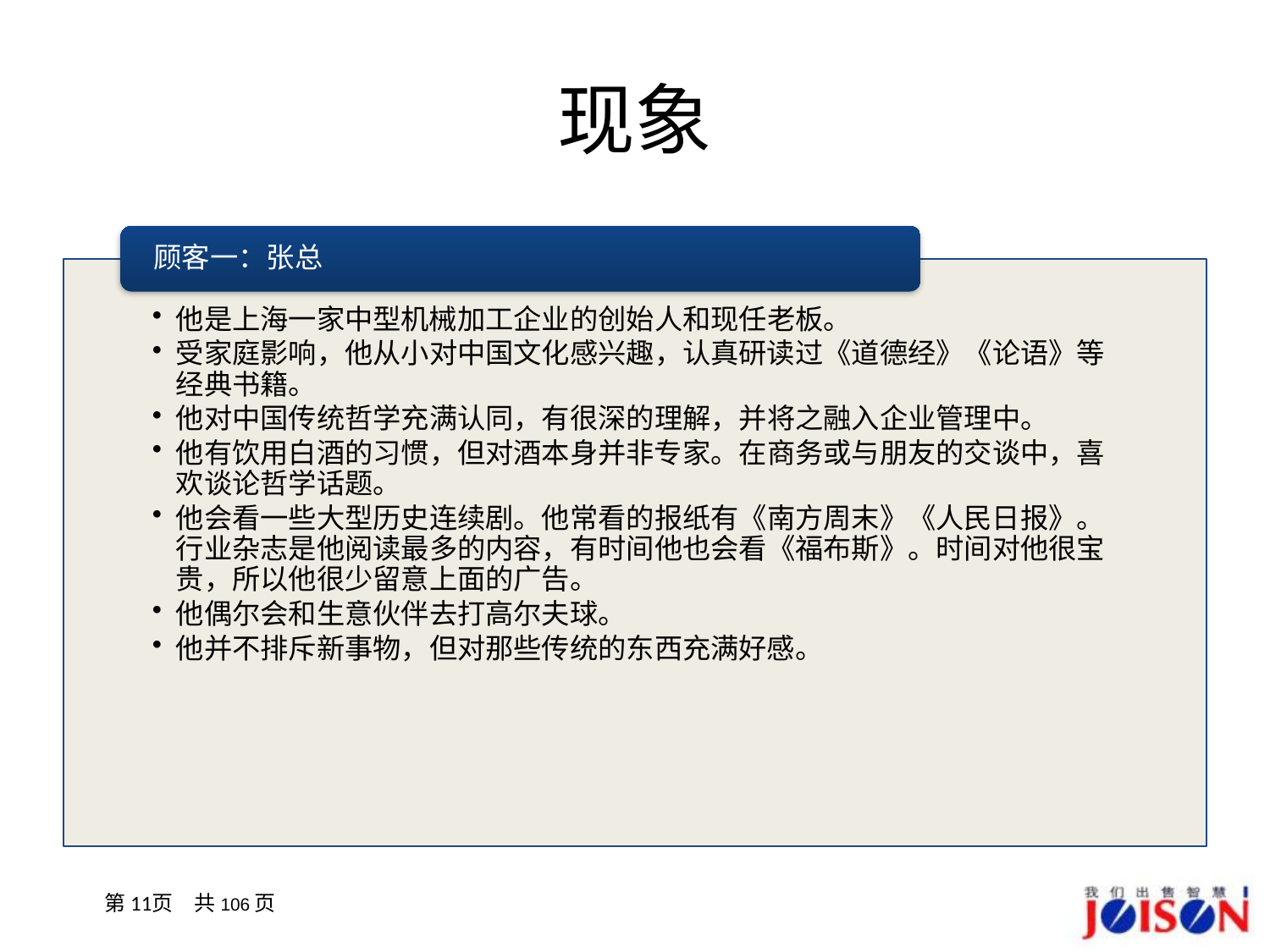

# 现象
他是上海一家中型机械加工企业的创始人和现任老板。
受家庭影响，他从小对中国文化感兴趣，认真研读过《道德经》《论语》等经典书籍。
他对中国传统哲学充满认同，有很深的理解，并将之融入企业管理中。
他有饮用白酒的习惯，但对酒本身并非专家。在商务或与朋友的交谈中，喜欢谈论哲学话题。
他会看一些大型历史连续剧。他常看的报纸有《南方周末》《人民日报》。行业杂志是他阅读最多的内容，有时间他也会看《福布斯》。时间对他很宝贵，所以他很少留意上面的广告。
他偶尔会和生意伙伴去打高尔夫球。
他并不排斥新事物，但对那些传统的东西充满好感。
顾客一：张总